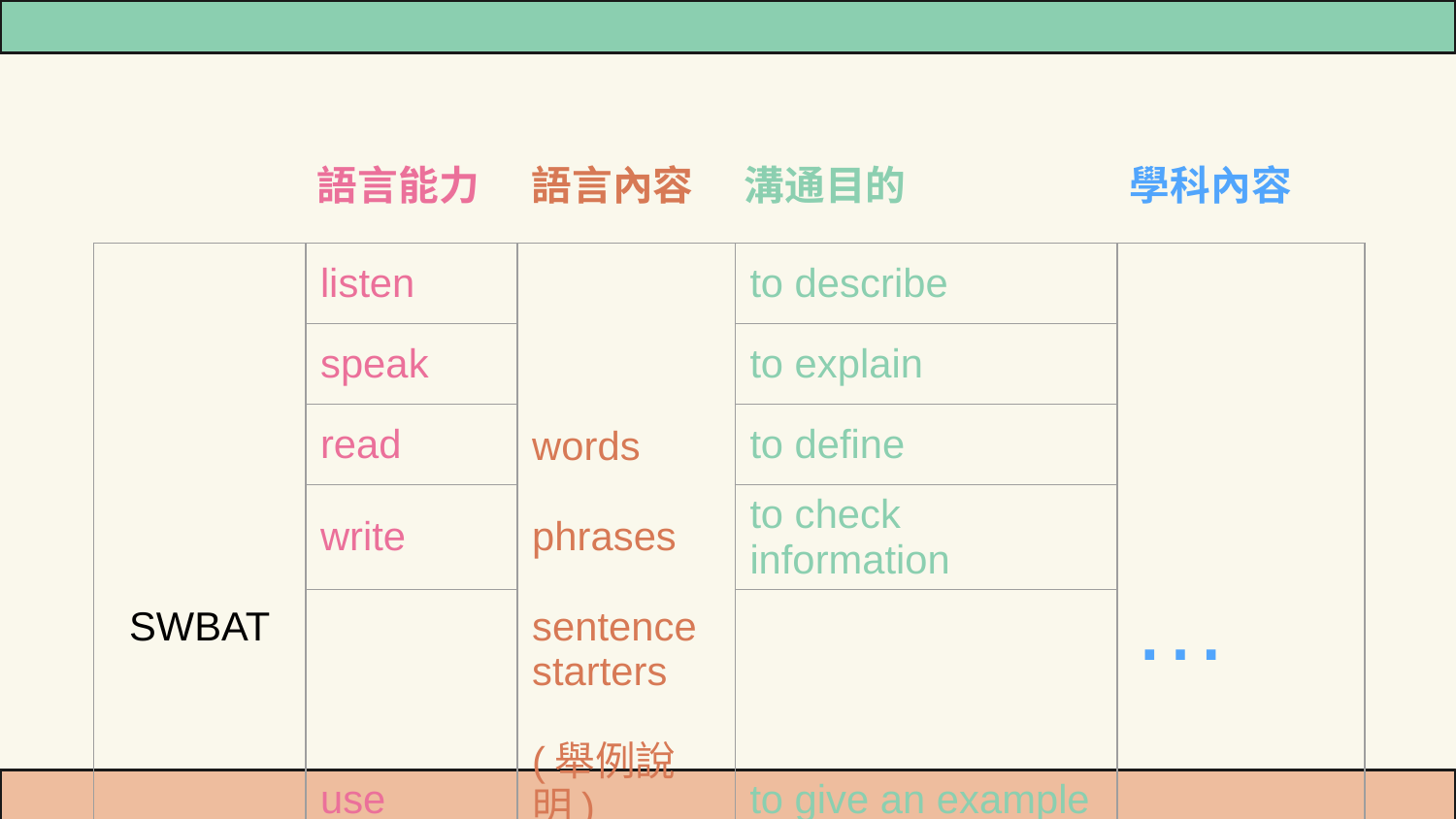

語言能力
語言內容
溝通目的
學科內容
| SWBAT | listen | words phrases sentence starters (舉例說明) | to describe | … |
| --- | --- | --- | --- | --- |
|  | speak |  | to explain |  |
|  | read |  | to define |  |
|  | write |  | to check information |  |
|  | use |  | to give an example |  |